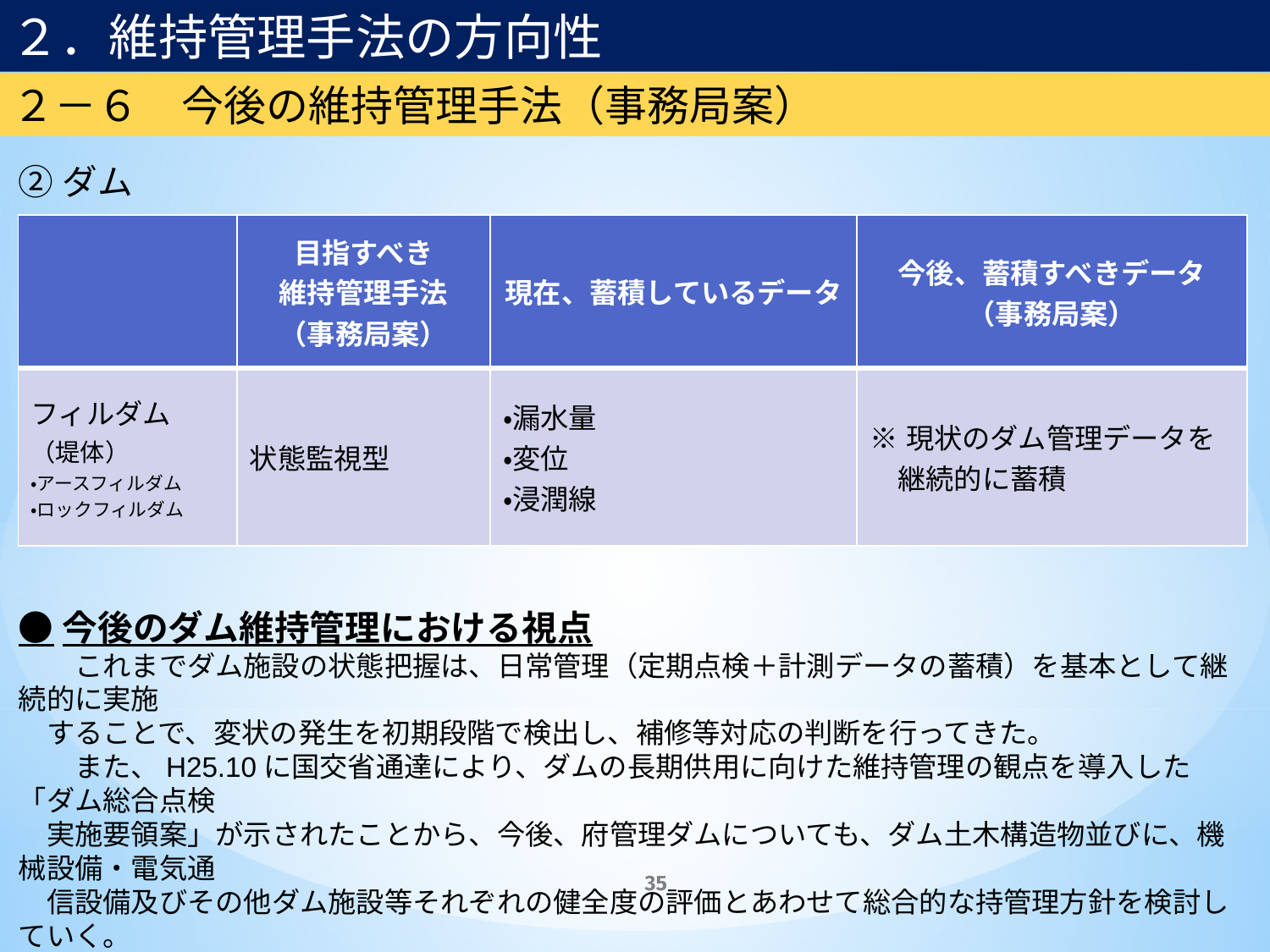

２．維持管理手法の方向性
２－６　今後の維持管理手法（事務局案）
②ダム
|  | 目指すべき 維持管理手法 （事務局案） | 現在、蓄積しているデータ | 今後、蓄積すべきデータ （事務局案） |
| --- | --- | --- | --- |
| フィルダム （堤体） ・アースフィルダム ・ロックフィルダム | 状態監視型 | ・漏水量 ・変位 ・浸潤線 | ※現状のダム管理データを 　継続的に蓄積 |
●今後のダム維持管理における視点
　　これまでダム施設の状態把握は、日常管理（定期点検＋計測データの蓄積）を基本として継続的に実施
　することで、変状の発生を初期段階で検出し、補修等対応の判断を行ってきた。
　　また、H25.10に国交省通達により、ダムの長期供用に向けた維持管理の観点を導入した「ダム総合点検
　実施要領案」が示されたことから、今後、府管理ダムについても、ダム土木構造物並びに、機械設備・電気通
　信設備及びその他ダム施設等それぞれの健全度の評価とあわせて総合的な持管理方針を検討していく。
35